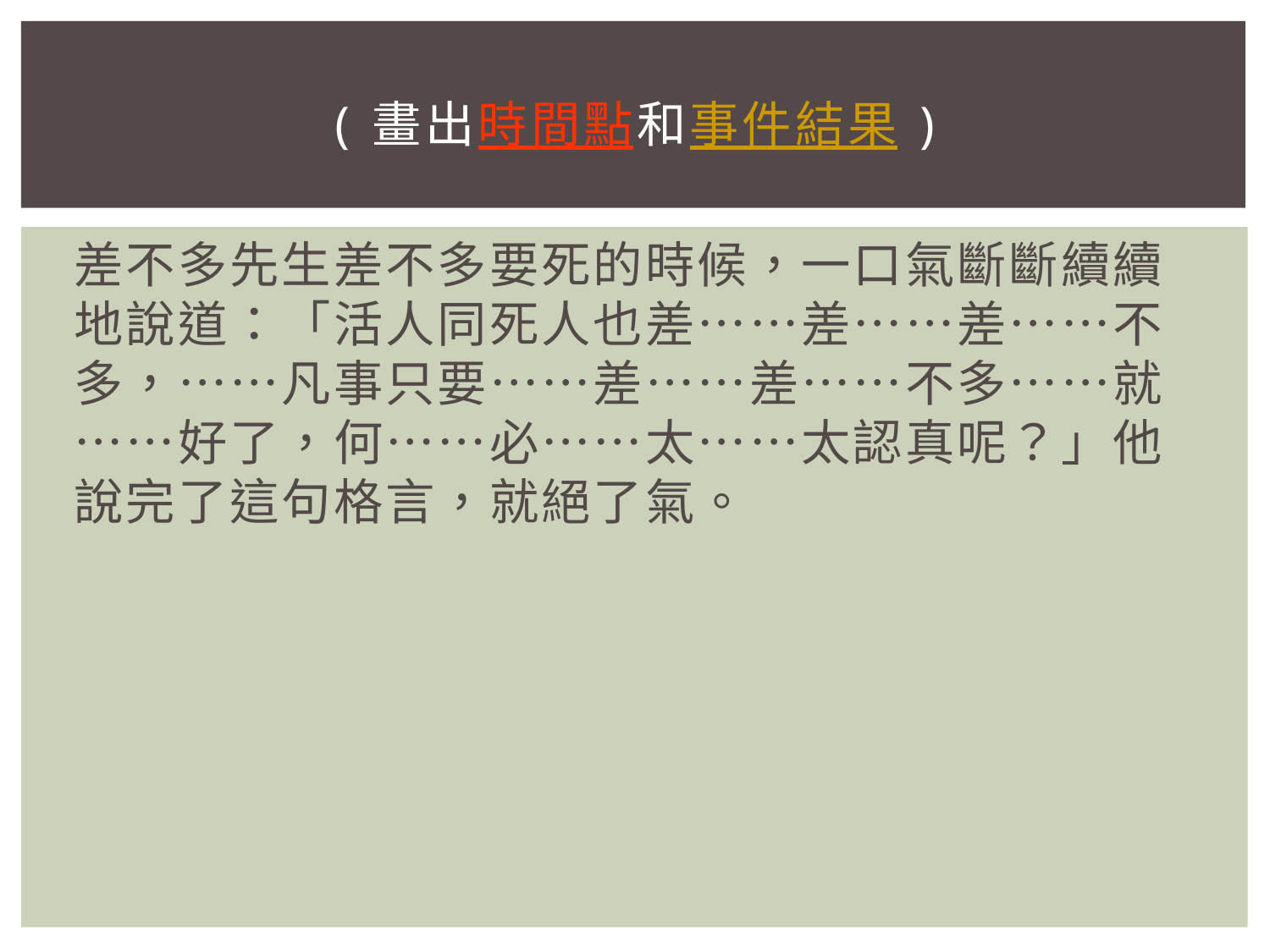

# (畫出時間點和事件結果)
差不多先生差不多要死的時候，一口氣斷斷續續地說道：「活人同死人也差……差……差……不多，……凡事只要……差……差……不多……就……好了，何……必……太……太認真呢？」他說完了這句格言，就絕了氣。